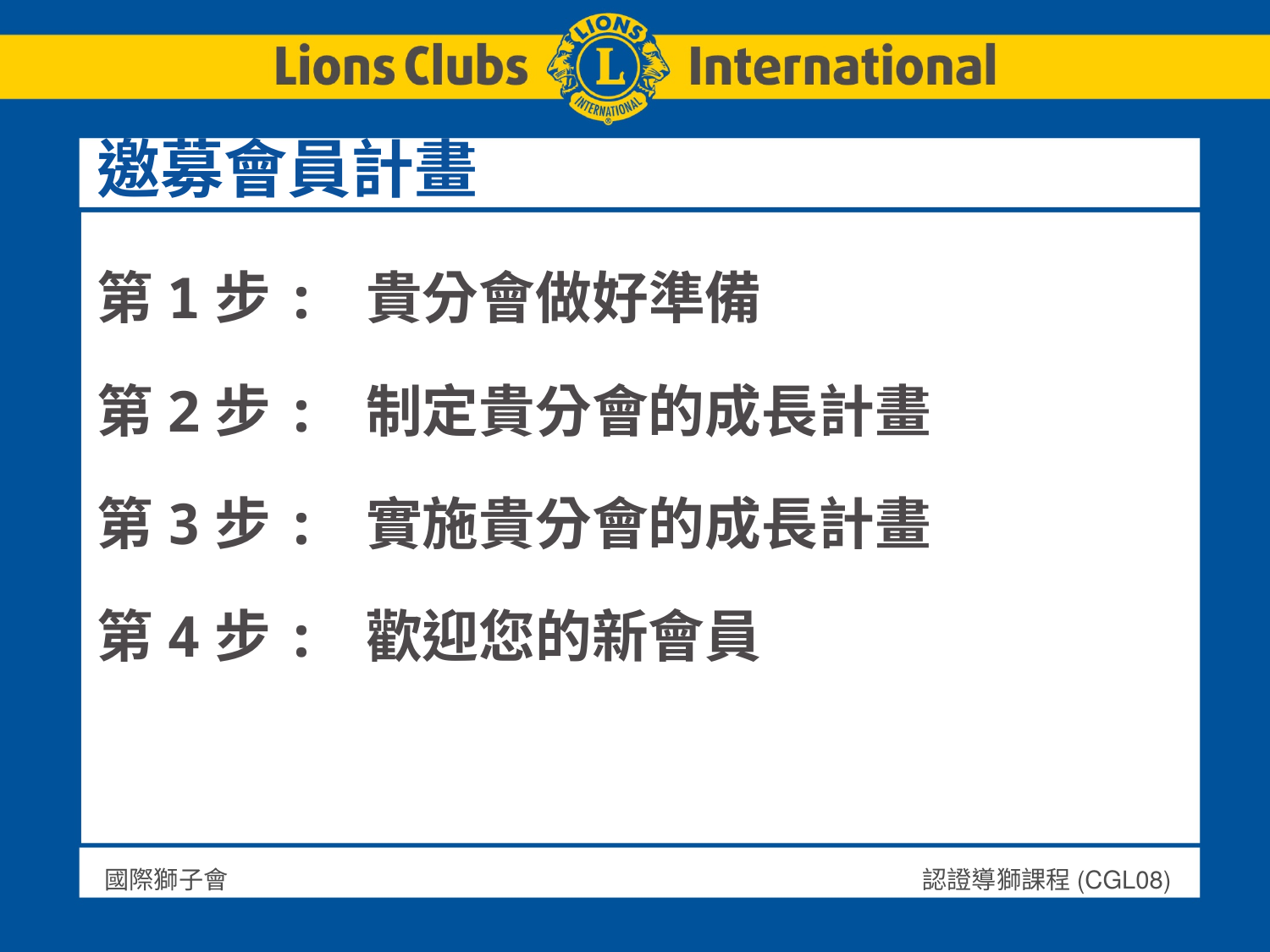

# 邀募會員計畫
第1步: 貴分會做好準備
第2步: 制定貴分會的成長計畫
第3步: 實施貴分會的成長計畫
第4步: 歡迎您的新會員